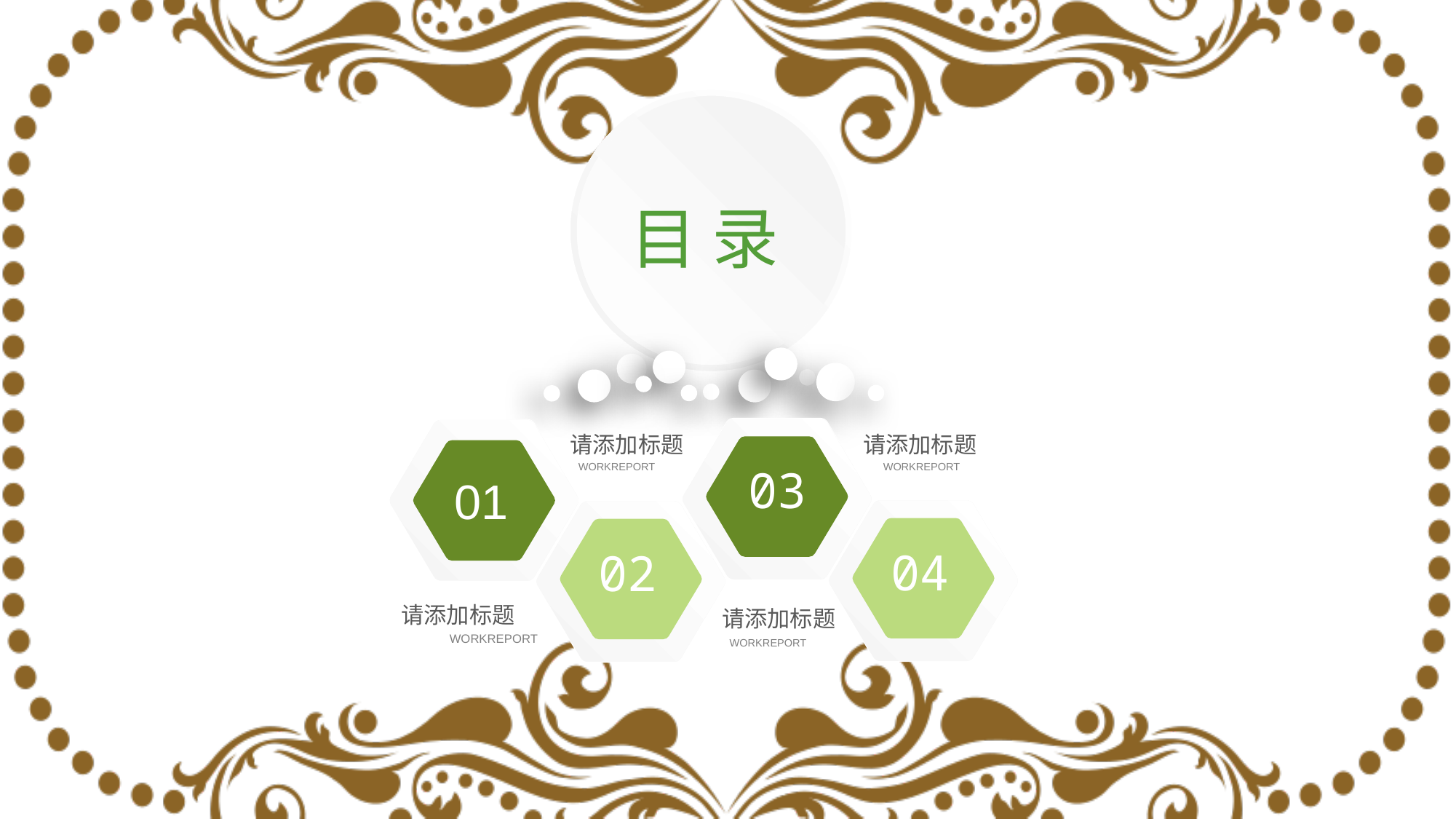

目 录

03

01
请添加标题
WORKREPORT
请添加标题
WORKREPORT

04

02
请添加标题
WORKREPORT
请添加标题
WORKREPORT